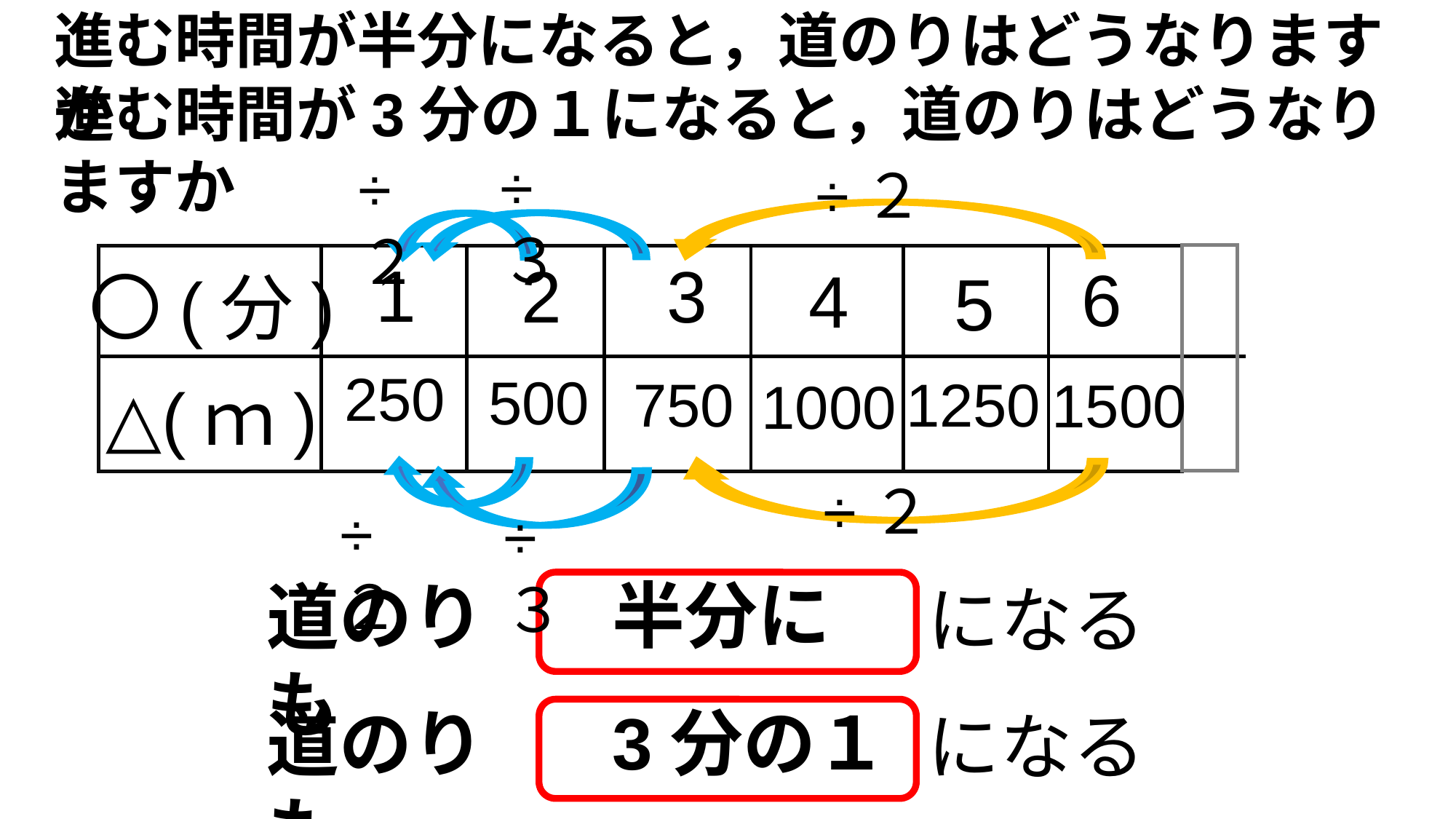

進む時間が半分になると，道のりはどうなりますか
進む時間が3分の１になると，道のりはどうなりますか
÷３
÷２
÷２

1
2
3

6
4
5
〇(分)
250
500
750
1250
1500
1000
△(ｍ)

÷２

÷２
÷３
半分に
道のりも
になる

3分の１
道のりも
になる